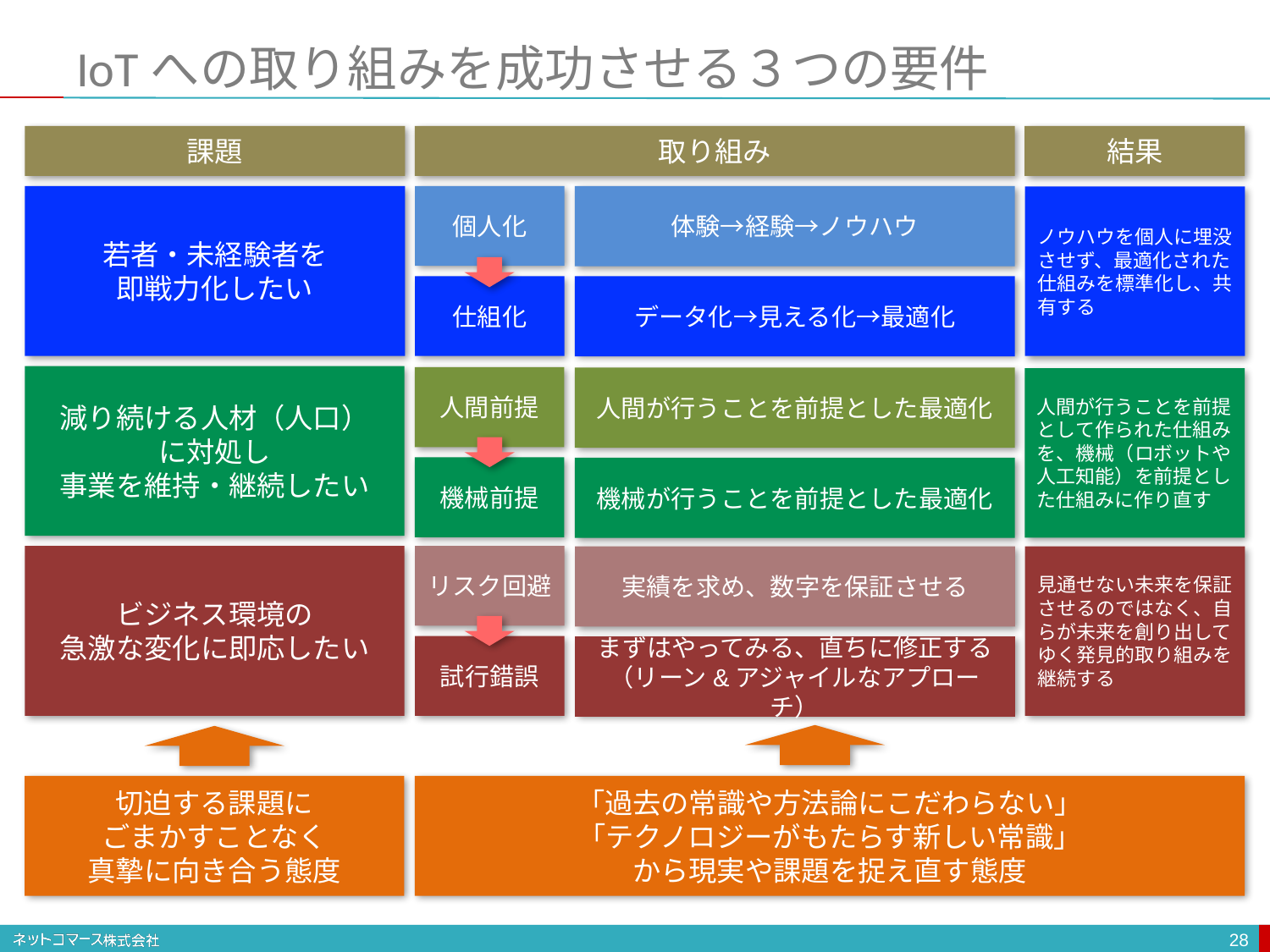

# IoTへの取り組みを成功させる３つの要件
課題
取り組み
結果
若者・未経験者を
即戦力化したい
個人化
体験→経験→ノウハウ
ノウハウを個人に埋没させず、最適化された仕組みを標準化し、共有する

データ化→見える化→最適化
仕組化
減り続ける人材（人口）
に対処し
事業を維持・継続したい
人間前提
人間が行うことを前提とした最適化
人間が行うことを前提として作られた仕組みを、機械（ロボットや人工知能）を前提とした仕組みに作り直す

機械前提
機械が行うことを前提とした最適化
ビジネス環境の
急激な変化に即応したい
リスク回避
実績を求め、数字を保証させる
見通せない未来を保証させるのではなく、自らが未来を創り出してゆく発見的取り組みを継続する

試行錯誤
まずはやってみる、直ちに修正する
（リーン&アジャイルなアプローチ）

切迫する課題に
ごまかすことなく
真摯に向き合う態度
「過去の常識や方法論にこだわらない」
「テクノロジーがもたらす新しい常識」
から現実や課題を捉え直す態度
28